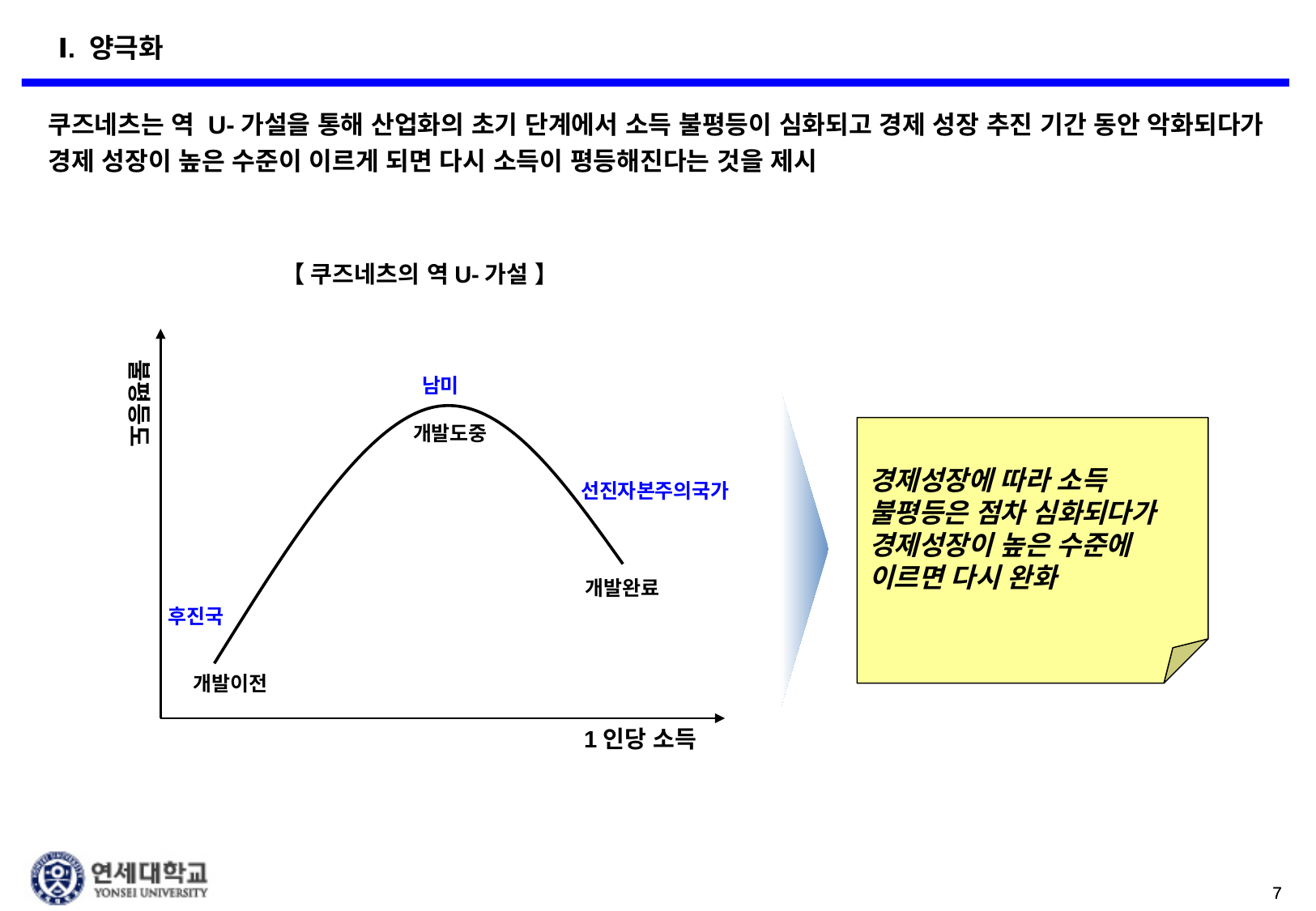

Ⅰ. 양극화
쿠즈네츠는 역 U-가설을 통해 산업화의 초기 단계에서 소득 불평등이 심화되고 경제 성장 추진 기간 동안 악화되다가 경제 성장이 높은 수준이 이르게 되면 다시 소득이 평등해진다는 것을 제시
【 쿠즈네츠의 역U-가설 】
불평등도
남미

개발도중
경제성장에 따라 소득 불평등은 점차 심화되다가 경제성장이 높은 수준에 이르면 다시 완화
선진자본주의국가

개발완료
후진국
개발이전
1인당 소득